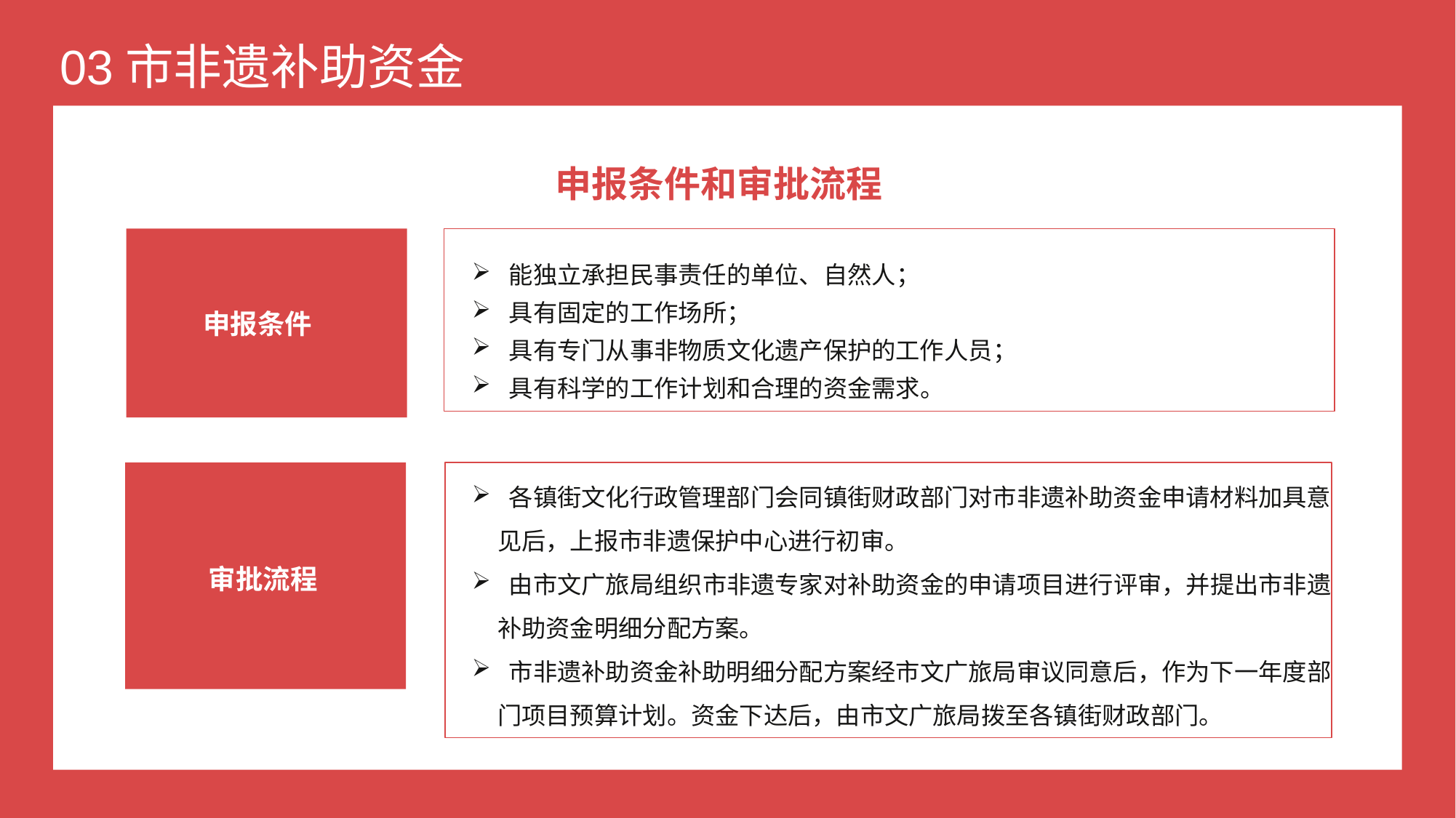

申报条件和审批流程

 能独立承担民事责任的单位、自然人；
 具有固定的工作场所；
 具有专门从事非物质文化遗产保护的工作人员；
 具有科学的工作计划和合理的资金需求。
申报条件

 各镇街文化行政管理部门会同镇街财政部门对市非遗补助资金申请材料加具意见后，上报市非遗保护中心进行初审。
 由市文广旅局组织市非遗专家对补助资金的申请项目进行评审，并提出市非遗补助资金明细分配方案。
 市非遗补助资金补助明细分配方案经市文广旅局审议同意后，作为下一年度部门项目预算计划。资金下达后，由市文广旅局拨至各镇街财政部门。
审批流程